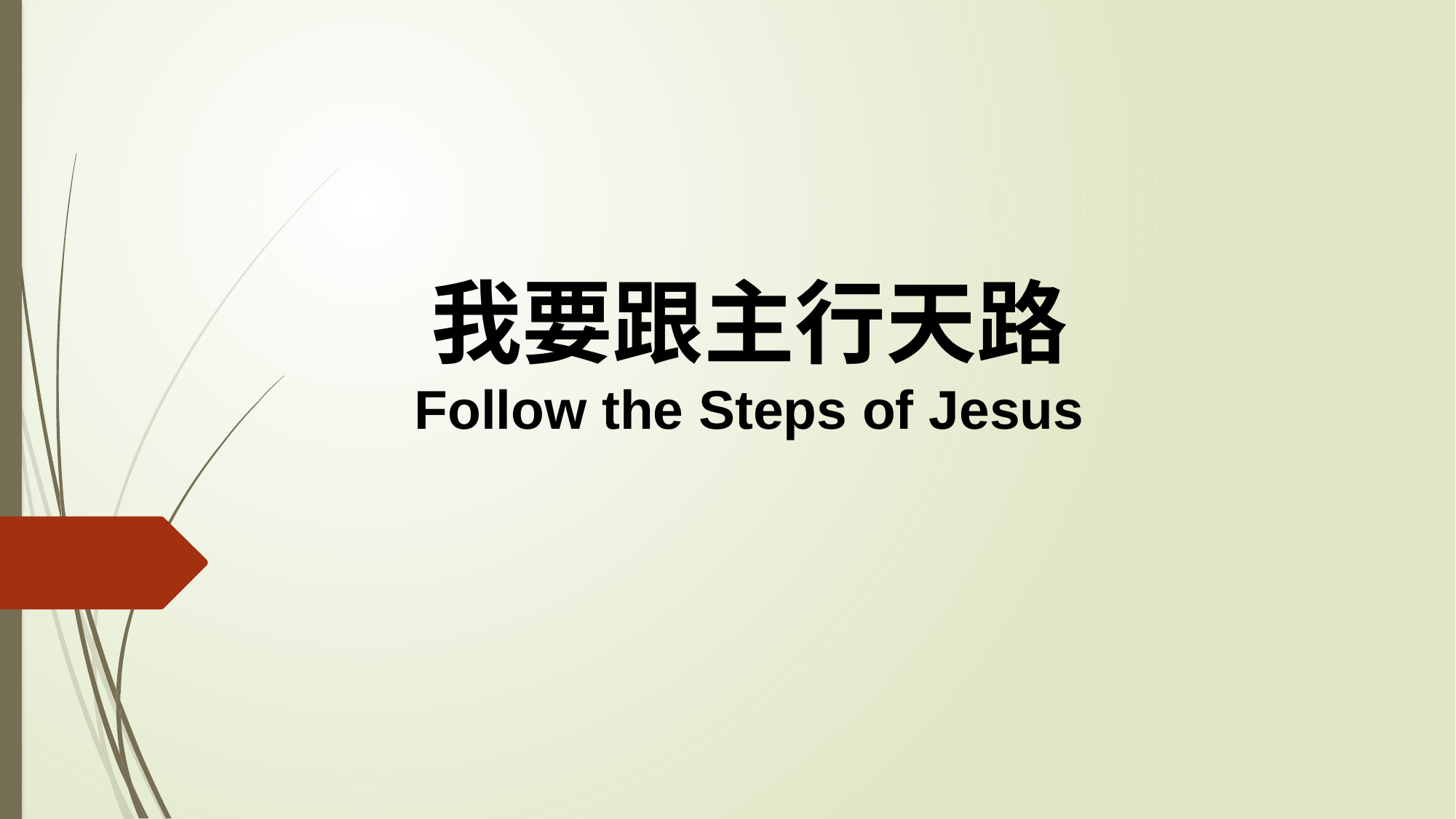

# 我要跟主行天路 Follow the Steps of Jesus